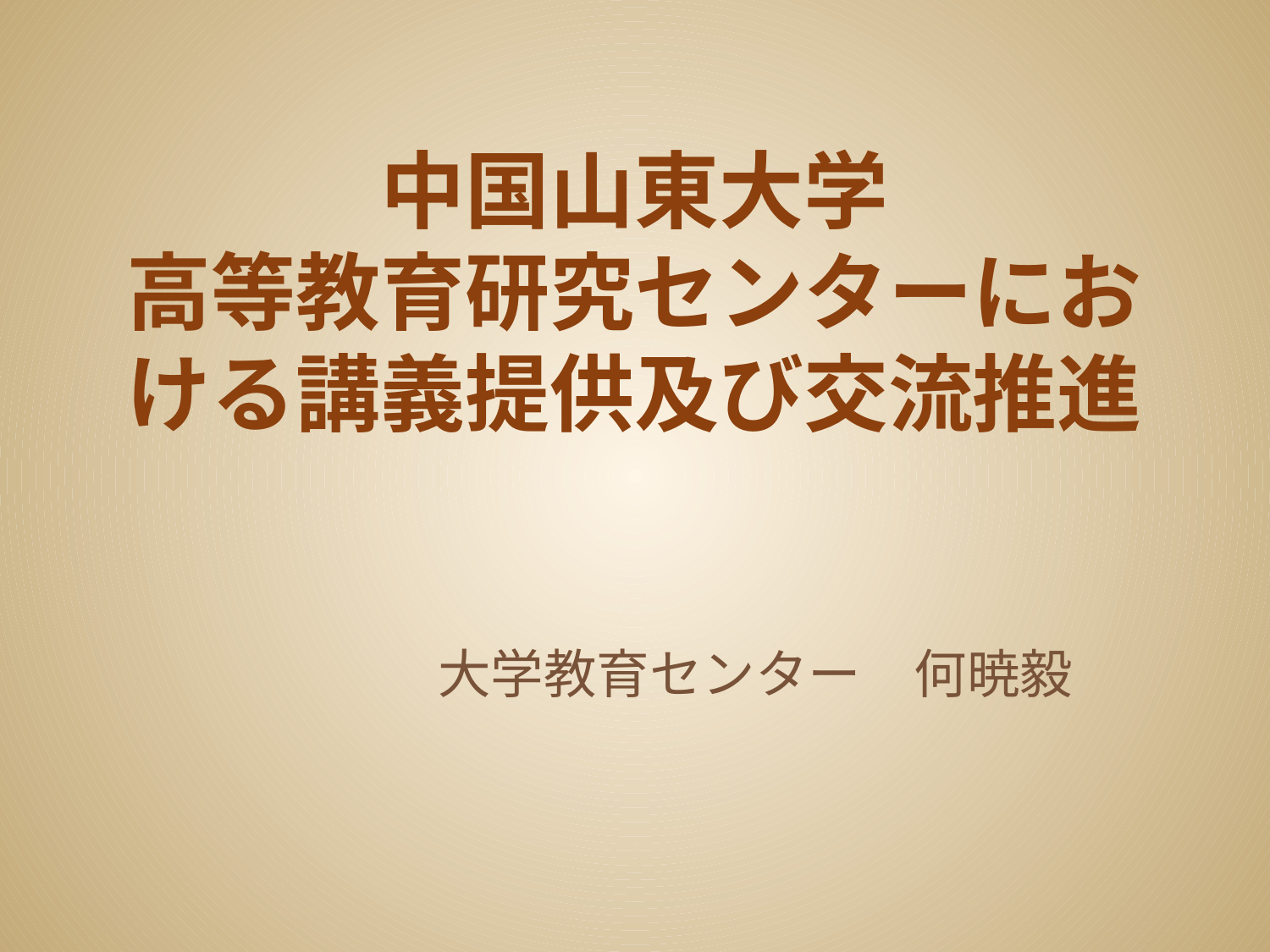

# 中国山東大学 高等教育研究センターにおける講義提供及び交流推進

大学教育センター　何暁毅